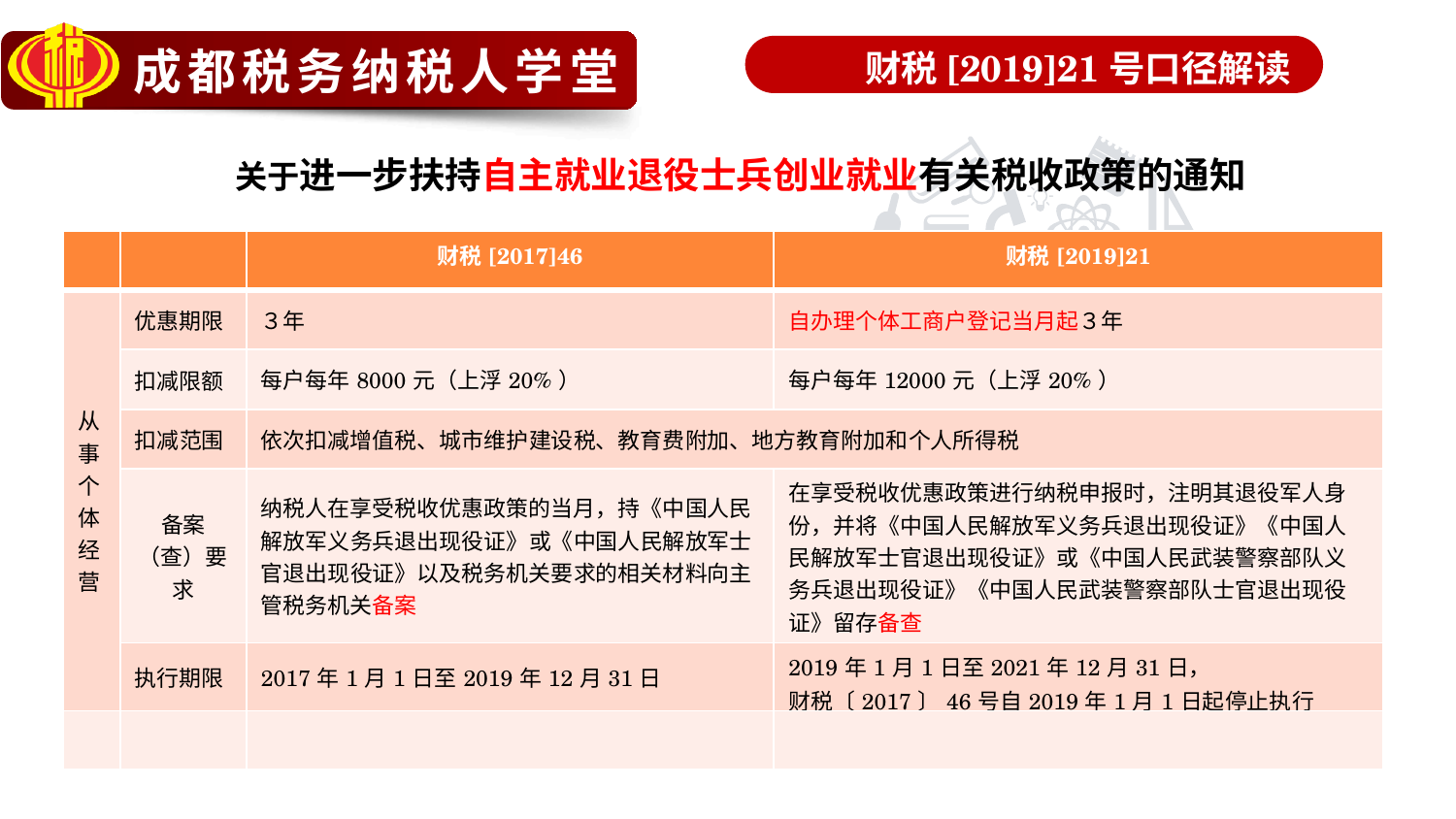

财税[2019]21号口径解读

关于进一步扶持自主就业退役士兵创业就业有关税收政策的通知

|  |  | 财税[2017]46 | 财税[2019]21 |
| --- | --- | --- | --- |
| 从 事 个 体 经 营 | 优惠期限 | ３年 | 自办理个体工商户登记当月起３年 |
|  | 扣减限额 | 每户每年8000元（上浮20%） | 每户每年12000元（上浮20%） |
|  | 扣减范围 | 依次扣减增值税、城市维护建设税、教育费附加、地方教育附加和个人所得税 |  |
|  | 备案（查）要求 | 纳税人在享受税收优惠政策的当月，持《中国人民解放军义务兵退出现役证》或《中国人民解放军士官退出现役证》以及税务机关要求的相关材料向主管税务机关备案 | 在享受税收优惠政策进行纳税申报时，注明其退役军人身份，并将《中国人民解放军义务兵退出现役证》《中国人民解放军士官退出现役证》或《中国人民武装警察部队义务兵退出现役证》《中国人民武装警察部队士官退出现役证》留存备查 |
|  | 执行期限 | 2017年1月1日至2019年12月31日 | 2019年1月1日至2021年12月31日， 财税〔2017〕46号自2019年1月1日起停止执行 |
|  |  |  |  |